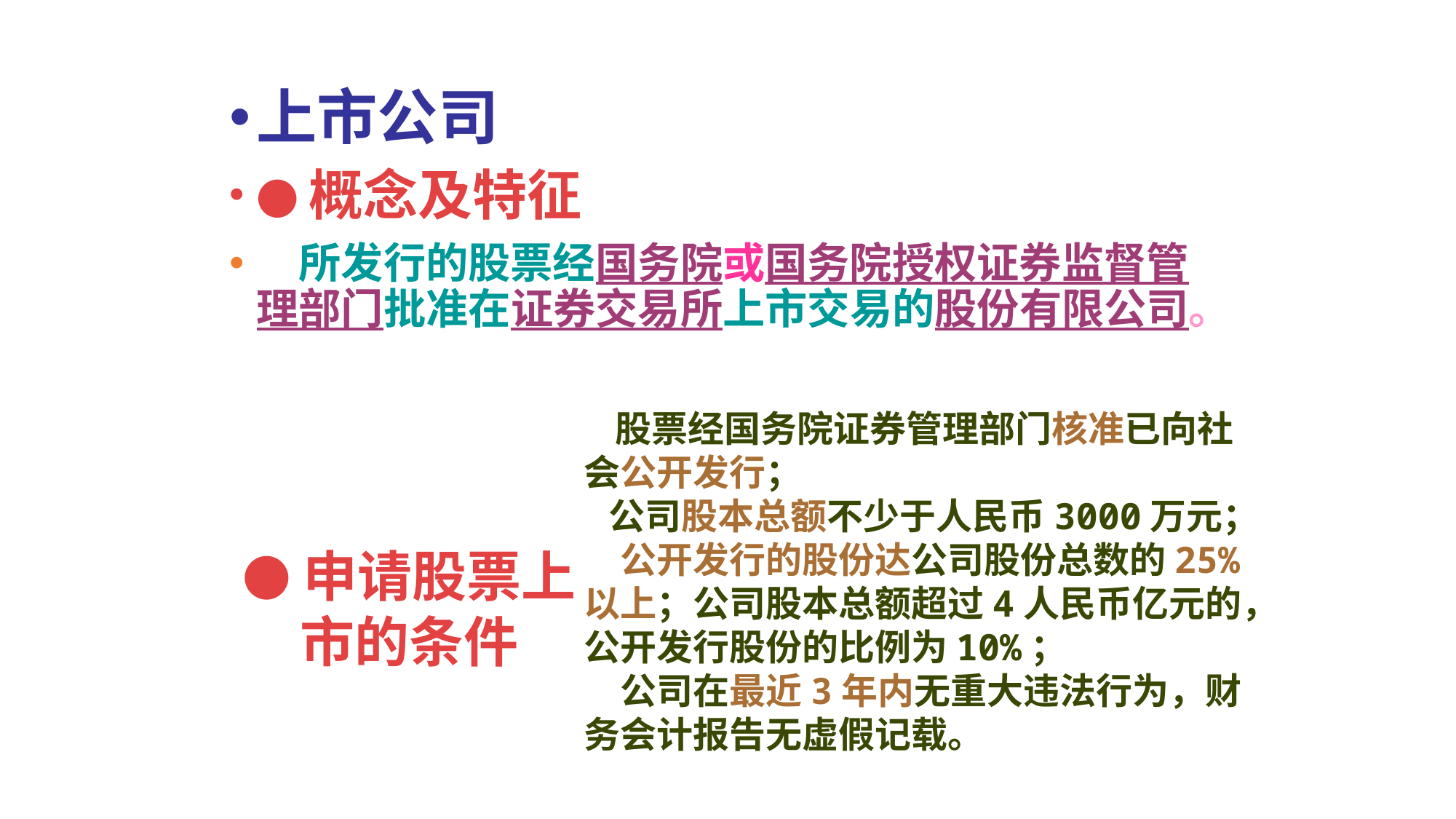

上市公司
●概念及特征
　所发行的股票经国务院或国务院授权证券监督管理部门批准在证券交易所上市交易的股份有限公司。

    股票经国务院证券管理部门核准已向社会公开发行；
  公司股本总额不少于人民币3000万元；
　公开发行的股份达公司股份总数的25%以上；公司股本总额超过4人民币亿元的，公开发行股份的比例为10%；
　公司在最近3年内无重大违法行为，财务会计报告无虚假记载。
●申请股票上市的条件